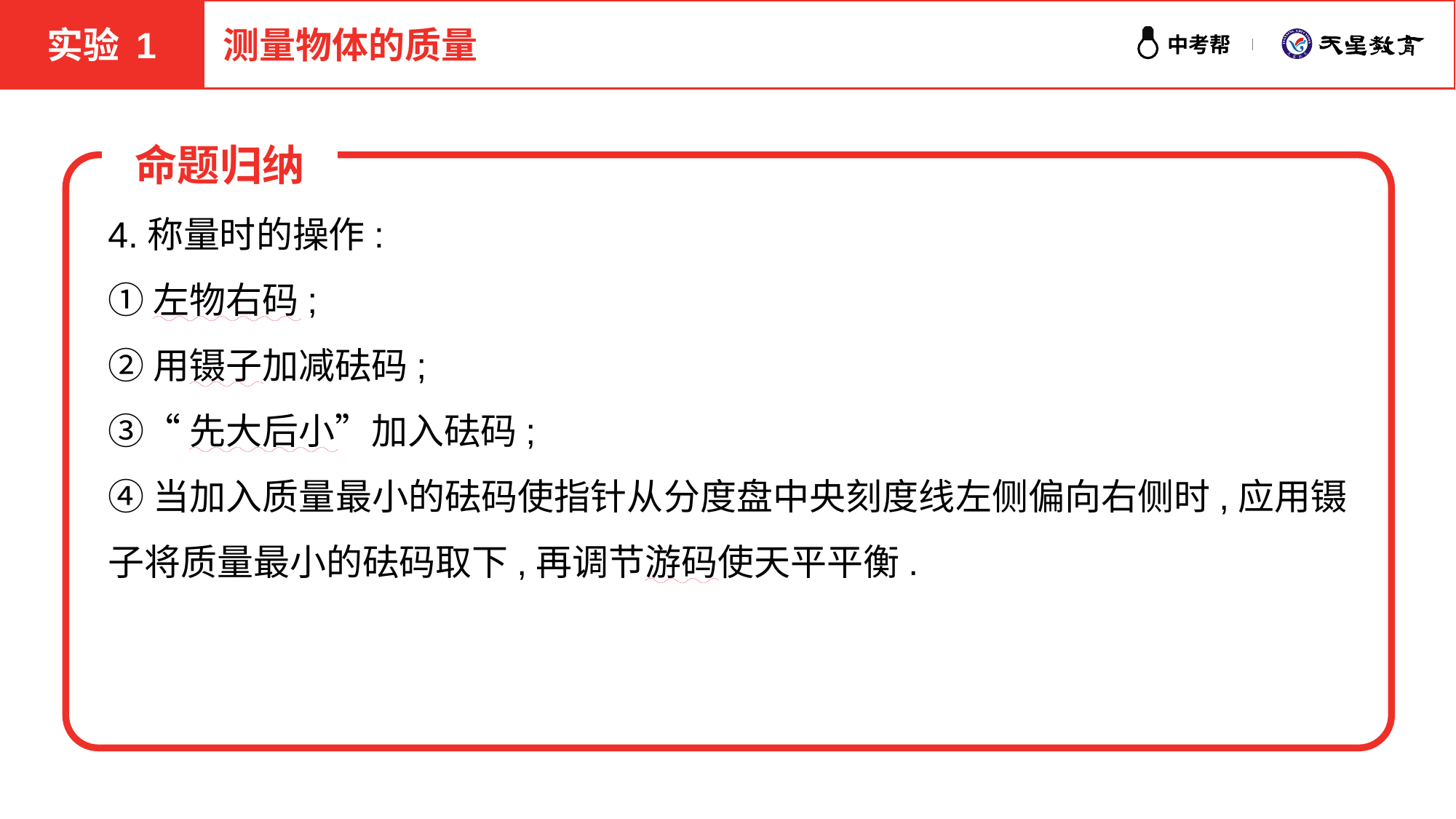

实验 1
测量物体的质量
命题归纳

4.称量时的操作:
①左物右码;
②用镊子加减砝码;
③“先大后小”加入砝码;
④当加入质量最小的砝码使指针从分度盘中央刻度线左侧偏向右侧时,应用镊子将质量最小的砝码取下,再调节游码使天平平衡.